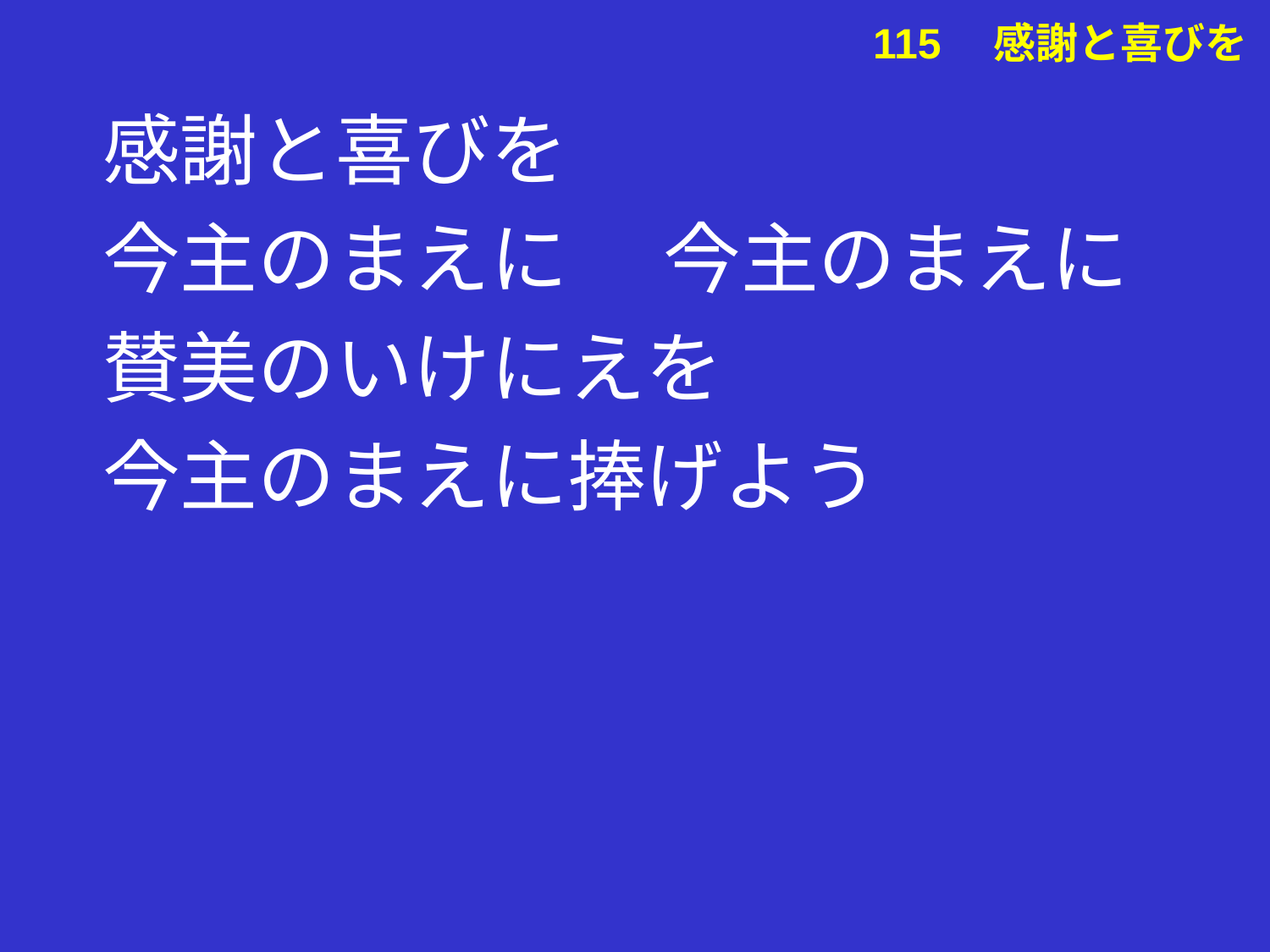

感謝と喜びを
今主のまえに 　今主のまえに
賛美のいけにえを
今主のまえに捧げよう
# 115　感謝と喜びを